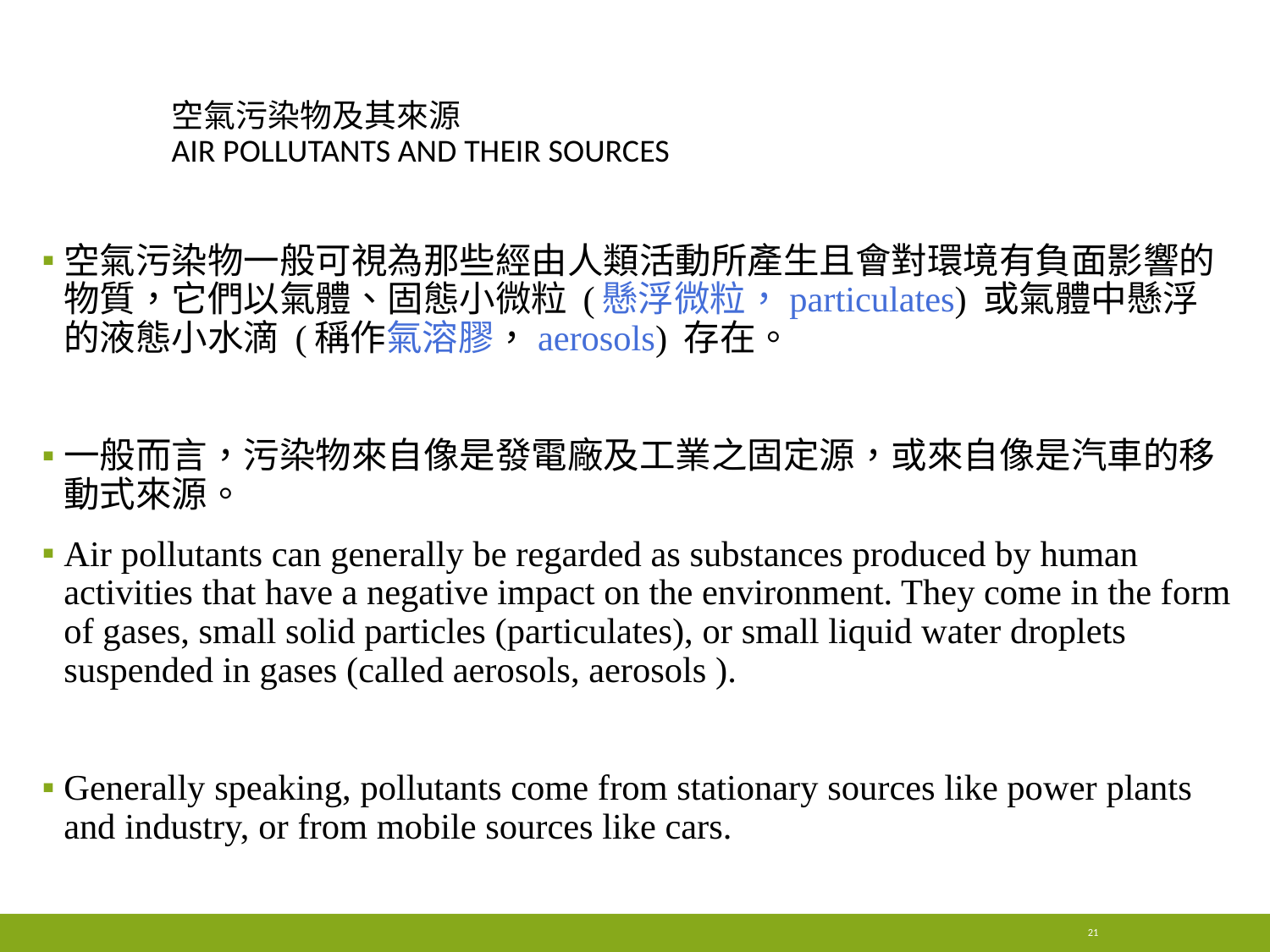

# 空氣污染物及其來源 Air pollutants and their sources
空氣污染物一般可視為那些經由人類活動所產生且會對環境有負面影響的物質，它們以氣體、固態小微粒 (懸浮微粒，particulates) 或氣體中懸浮的液態小水滴 (稱作氣溶膠，aerosols) 存在。

一般而言，污染物來自像是發電廠及工業之固定源，或來自像是汽車的移動式來源。
Air pollutants can generally be regarded as substances produced by human activities that have a negative impact on the environment. They come in the form of gases, small solid particles (particulates), or small liquid water droplets suspended in gases (called aerosols, aerosols ).

Generally speaking, pollutants come from stationary sources like power plants and industry, or from mobile sources like cars.
21